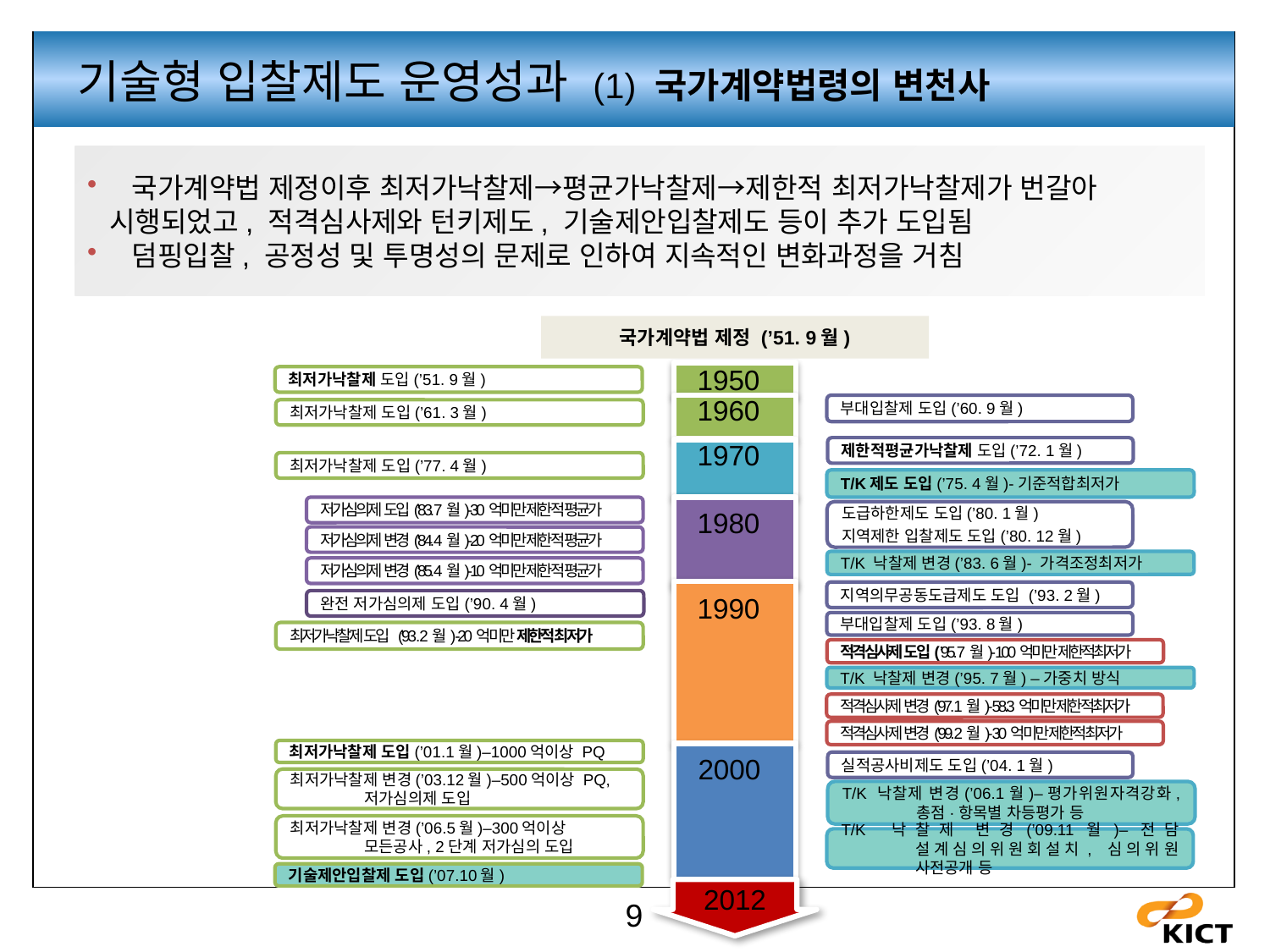

기술형 입찰제도 운영성과 (1) 국가계약법령의 변천사
 국가계약법 제정이후 최저가낙찰제→평균가낙찰제→제한적 최저가낙찰제가 번갈아
  시행되었고, 적격심사제와 턴키제도, 기술제안입찰제도 등이 추가 도입됨
 덤핑입찰, 공정성 및 투명성의 문제로 인하여 지속적인 변화과정을 거침
국가계약법 제정 (’51. 9월)
1950

최저가낙찰제 도입(’51. 9월)
1960

부대입찰제 도입(’60. 9월)
최저가낙찰제 도입(’61. 3월)
1970
제한적평균가낙찰제 도입(’72. 1월)

최저가낙찰제 도입(’77. 4월)
T/K제도 도입(’75. 4월)-기준적합최저가
저가심의제  도입(’83. 7월)-30억미만 제한적 평균가

1980
도급하한제도 도입(’80. 1월)
지역제한 입찰제도 도입(’80. 12월)
저가심의제  변경(’84. 4월)-20억미만 제한적 평균가
T/K 낙찰제 변경(’83. 6월)- 가격조정최저가
저가심의제  변경(’85. 4월)-10억미만 제한적 평균가

지역의무공동도급제도 도입 (’93. 2월)
1990
완전 저가심의제 도입(’90. 4월)
부대입찰제 도입(’93. 8월)
최저가낙찰제 도입 (’93 . 2월) -20억미만 제한적 최저가
적격심사제  도입(’95. 7월)- 100억미만 제한적최저가
T/K 낙찰제 변경(’95. 7월) –가중치 방식
적격심사제  변경(’97. 1월)- 58.3억미만 제한적최저가
적격심사제  변경(’99. 2월)- 30억미만 제한적최저가
최저가낙찰제 도입(’01.1월)–1000억이상 PQ

2000
실적공사비제도 도입(’04. 1월)
최저가낙찰제 변경(’03.12월)–500억이상 PQ, 저가심의제 도입
T/K 낙찰제 변경(’06.1월)–평가위원자격강화, 총점·항목별 차등평가 등
최저가낙찰제 변경(’06.5월)–300억이상 모든공사, 2단계 저가심의 도입
T/K 낙찰제 변경(’09.11월)–전담 설계심의위원회설치, 심의위원 사전공개 등
2012

기술제안입찰제 도입(’07.10월)
9